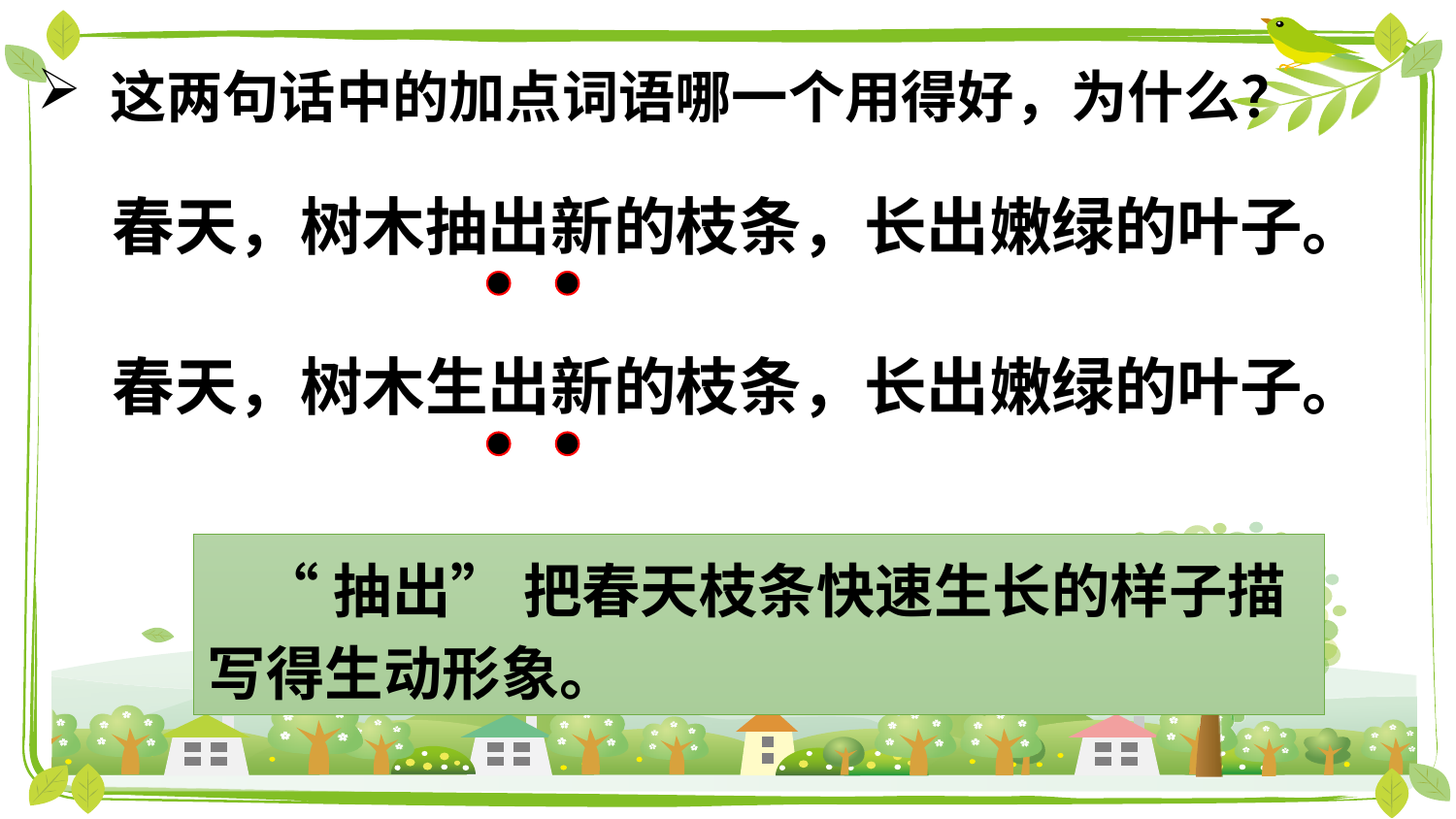

这两句话中的加点词语哪一个用得好，为什么？
   春天，树木抽出新的枝条，长出嫩绿的叶子。

   春天，树木生出新的枝条，长出嫩绿的叶子。

    “抽出” 把春天枝条快速生长的样子描写得生动形象。